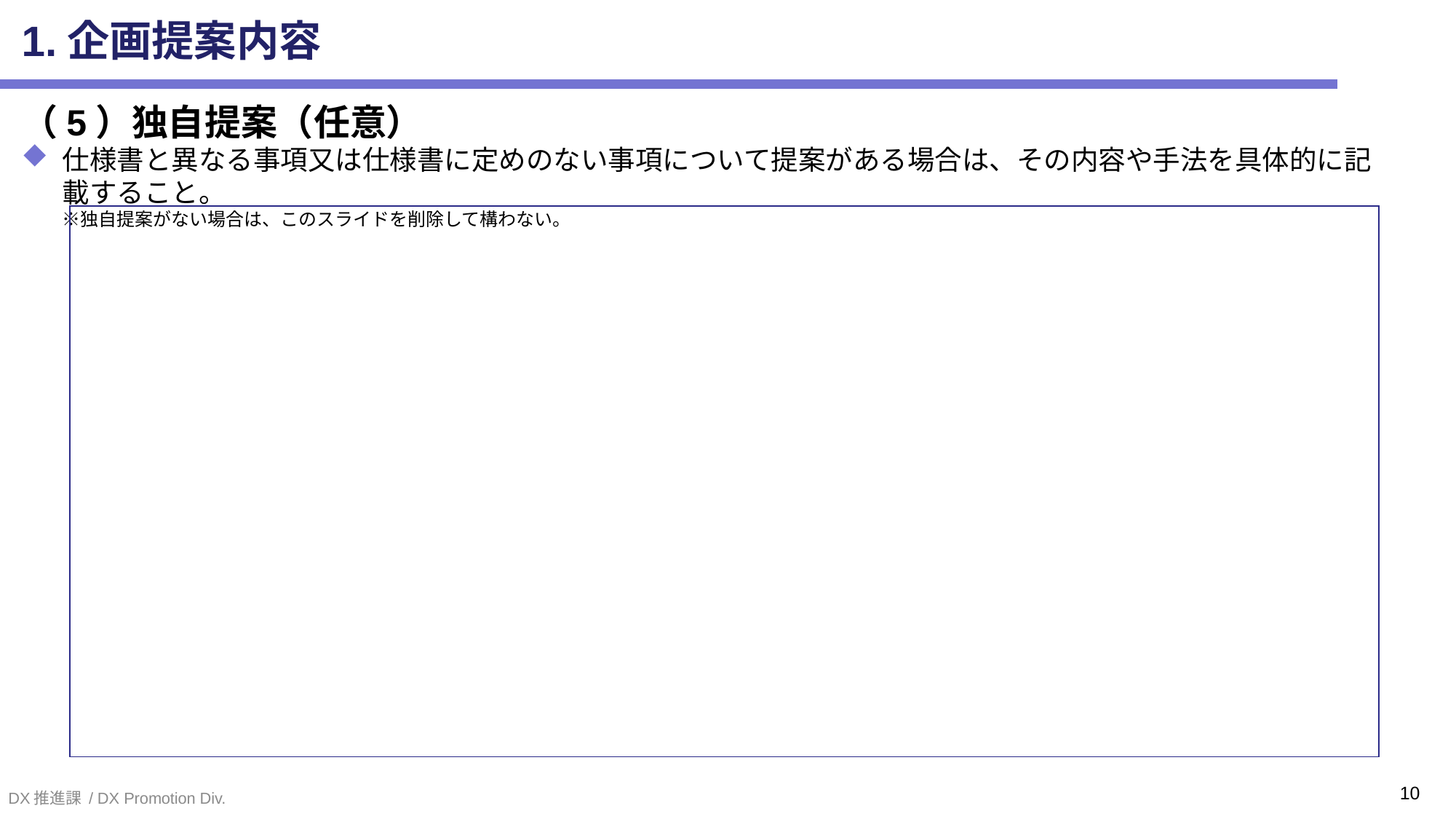

# 1.企画提案内容
（5）独自提案（任意）
仕様書と異なる事項又は仕様書に定めのない事項について提案がある場合は、その内容や手法を具体的に記載すること。
※独自提案がない場合は、このスライドを削除して構わない。
|  |
| --- |
DX推進課 / DX Promotion Div.
10